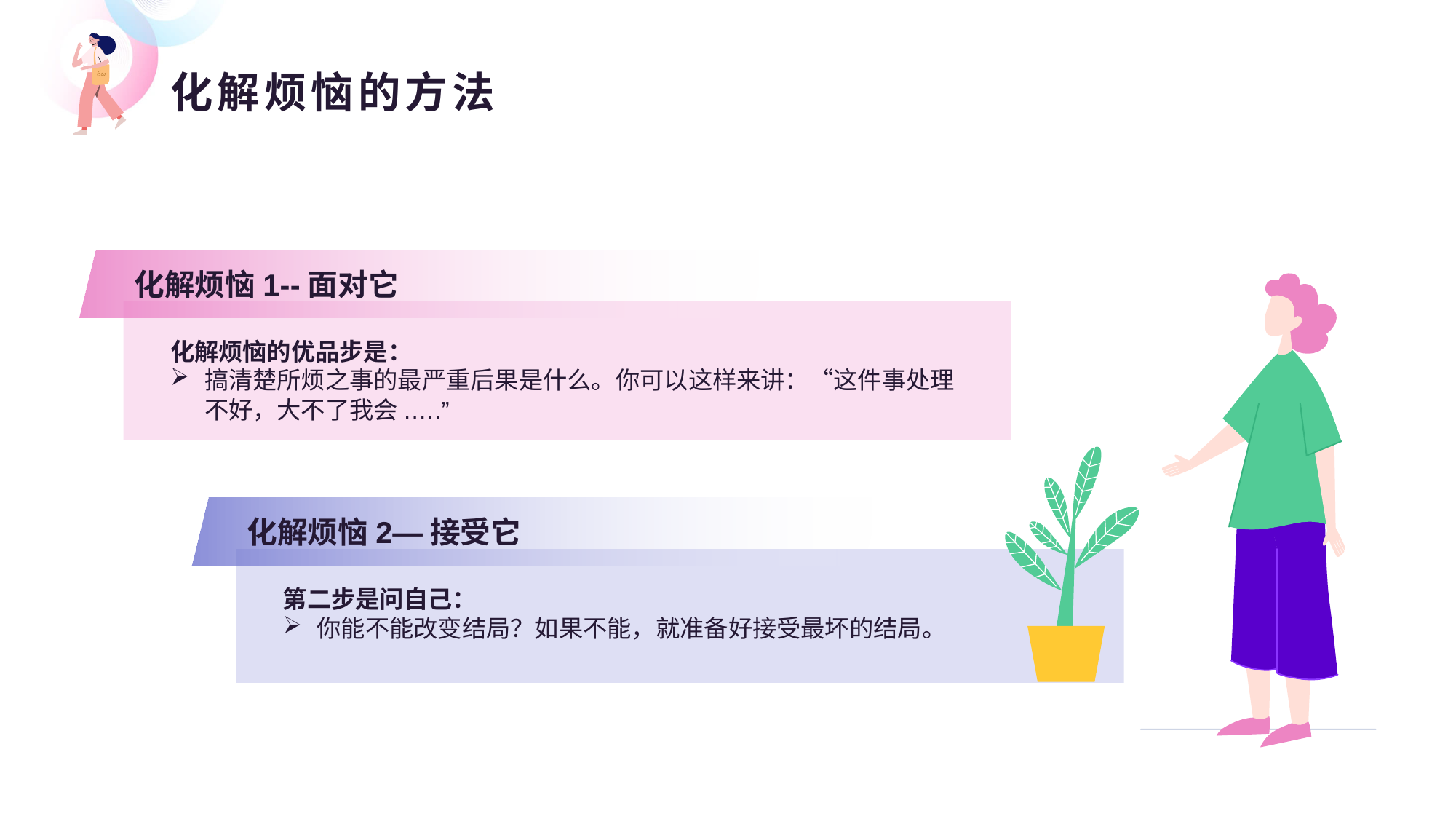

# 化解烦恼的方法

化解烦恼1--面对它

化解烦恼的优品步是：
搞清楚所烦之事的最严重后果是什么。你可以这样来讲：“这件事处理不好，大不了我会.….”

化解烦恼2—接受它

第二步是问自己：
你能不能改变结局？如果不能，就准备好接受最坏的结局。